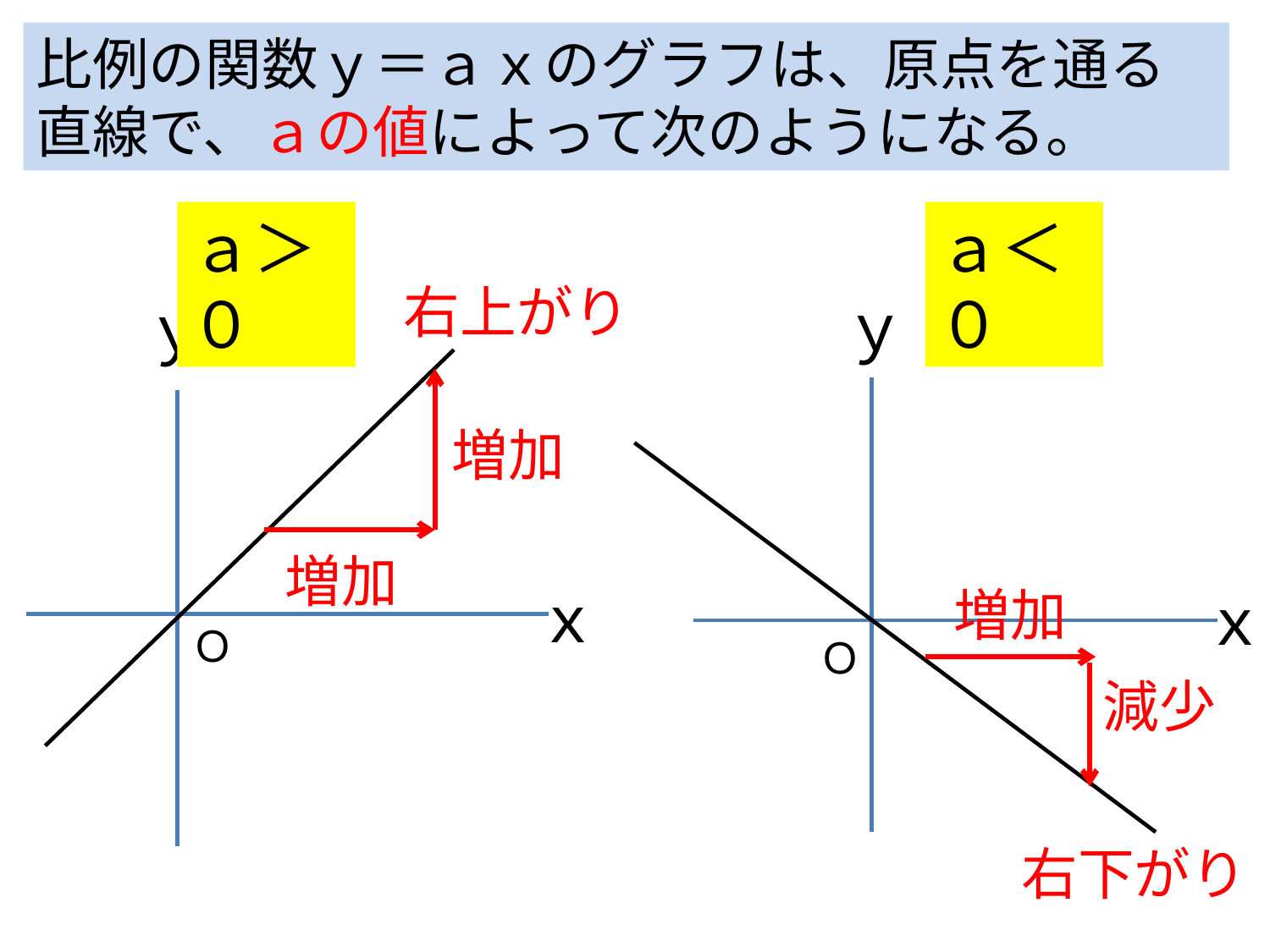

比例の関数ｙ＝ａｘのグラフは、原点を通る直線で、ａの値によって次のようになる。
ａ＜０
ａ＞０
右上がり
ｙ
ｘ
Ｏ
ｙ
ｘ
Ｏ
増加
ｂ
増加
増加
減少
右下がり